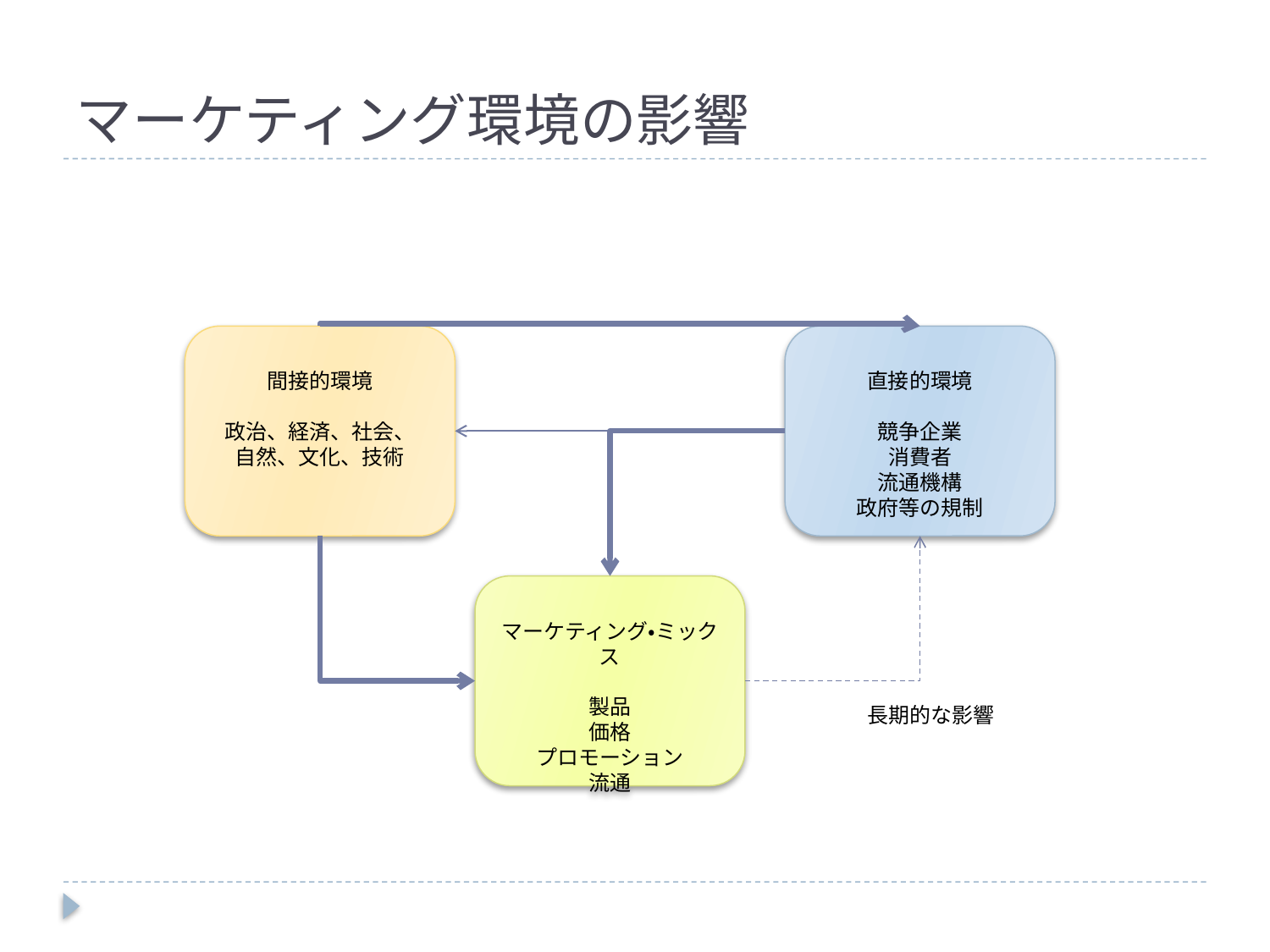

# マーケティング環境の影響

間接的環境

政治、経済、社会、
自然、文化、技術

直接的環境

競争企業
消費者
流通機構
政府等の規制

マーケティング・ミックス

製品
価格
プロモーション
流通
長期的な影響